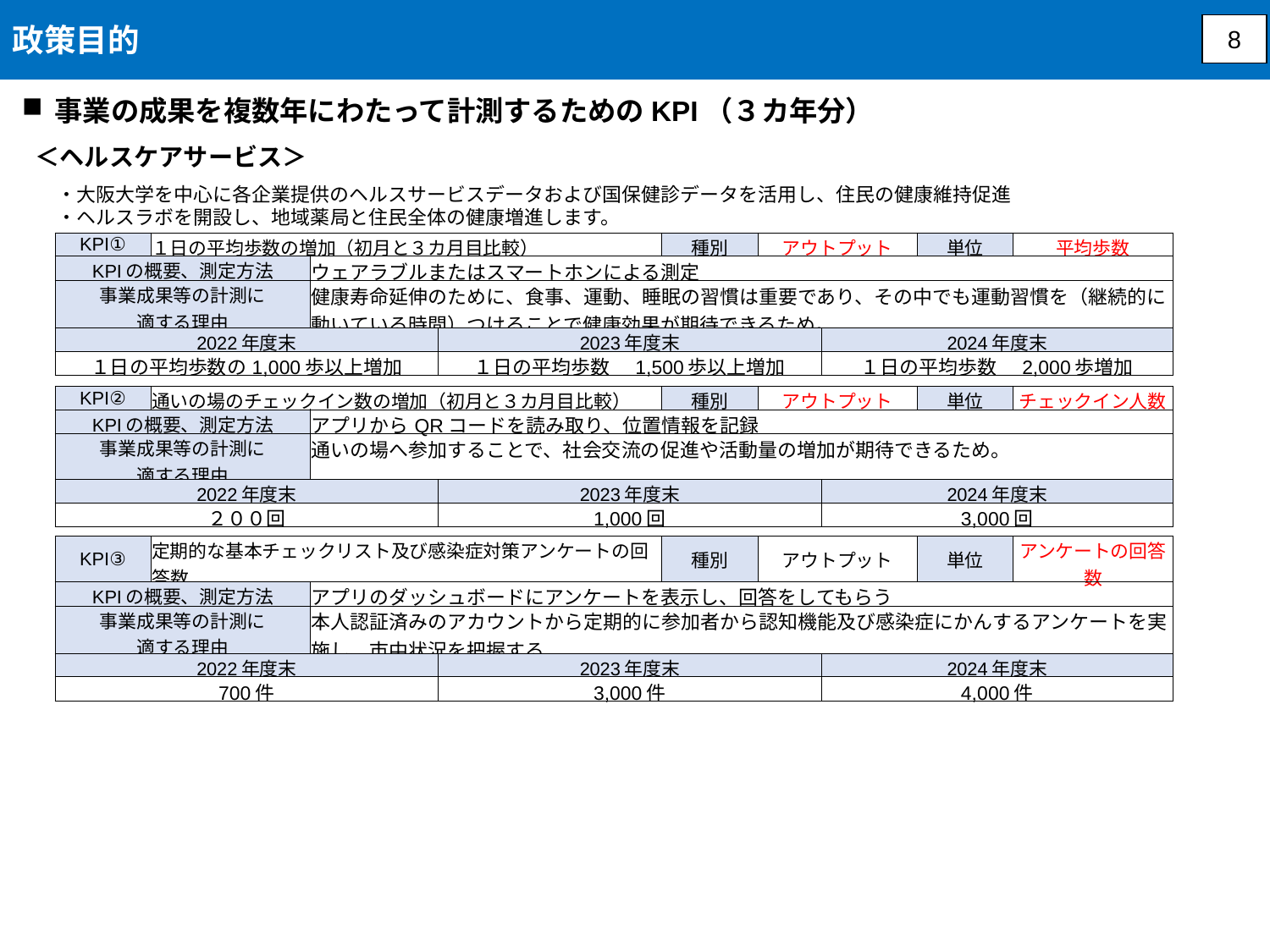

政策目的
8
事業の成果を複数年にわたって計測するためのKPI（３カ年分）
＜ヘルスケアサービス＞
・大阪大学を中心に各企業提供のヘルスサービスデータおよび国保健診データを活用し、住民の健康維持促進
・ヘルスラボを開設し、地域薬局と住民全体の健康増進します。
| KPI① | １日の平均歩数の増加（初月と３カ月目比較） |  |  | 種別 | アウトプット |  | 単位 | 平均歩数 |
| --- | --- | --- | --- | --- | --- | --- | --- | --- |
| KPIの概要、測定方法 |  | ウェアラブルまたはスマートホンによる測定 |  |  |  |  |  |  |
| 事業成果等の計測に 適する理由 |  | 健康寿命延伸のために、食事、運動、睡眠の習慣は重要であり、その中でも運動習慣を（継続的に動いている時間）つけることで健康効果が期待できるため。 |  |  |  |  |  |  |
| 2022年度末 |  |  | 2023年度末 |  |  | 2024年度末 |  |  |
| １日の平均歩数の1,000歩以上増加 |  |  | １日の平均歩数　1,500歩以上増加 |  |  | １日の平均歩数　2,000歩増加 |  |  |
| KPI② | 通いの場のチェックイン数の増加（初月と３カ月目比較） |  |  | 種別 | アウトプット |  | 単位 | チェックイン人数 |
| --- | --- | --- | --- | --- | --- | --- | --- | --- |
| KPIの概要、測定方法 |  | アプリからQRコードを読み取り、位置情報を記録 |  |  |  |  |  |  |
| 事業成果等の計測に 適する理由 |  | 通いの場へ参加することで、社会交流の促進や活動量の増加が期待できるため。 |  |  |  |  |  |  |
| 2022年度末 |  |  | 2023年度末 |  |  | 2024年度末 |  |  |
| ２００回 |  |  | 1,000回 |  |  | 3,000回 |  |  |
| KPI③ | 定期的な基本チェックリスト及び感染症対策アンケートの回答数 |  |  | 種別 | アウトプット |  | 単位 | アンケートの回答数 |
| --- | --- | --- | --- | --- | --- | --- | --- | --- |
| KPIの概要、測定方法 |  | アプリのダッシュボードにアンケートを表示し、回答をしてもらう |  |  |  |  |  |  |
| 事業成果等の計測に 適する理由 |  | 本人認証済みのアカウントから定期的に参加者から認知機能及び感染症にかんするアンケートを実施し、市中状況を把握する |  |  |  |  |  |  |
| 2022年度末 |  |  | 2023年度末 |  |  | 2024年度末 |  |  |
| 700件 |  |  | 3,000件 |  |  | 4,000件 |  |  |